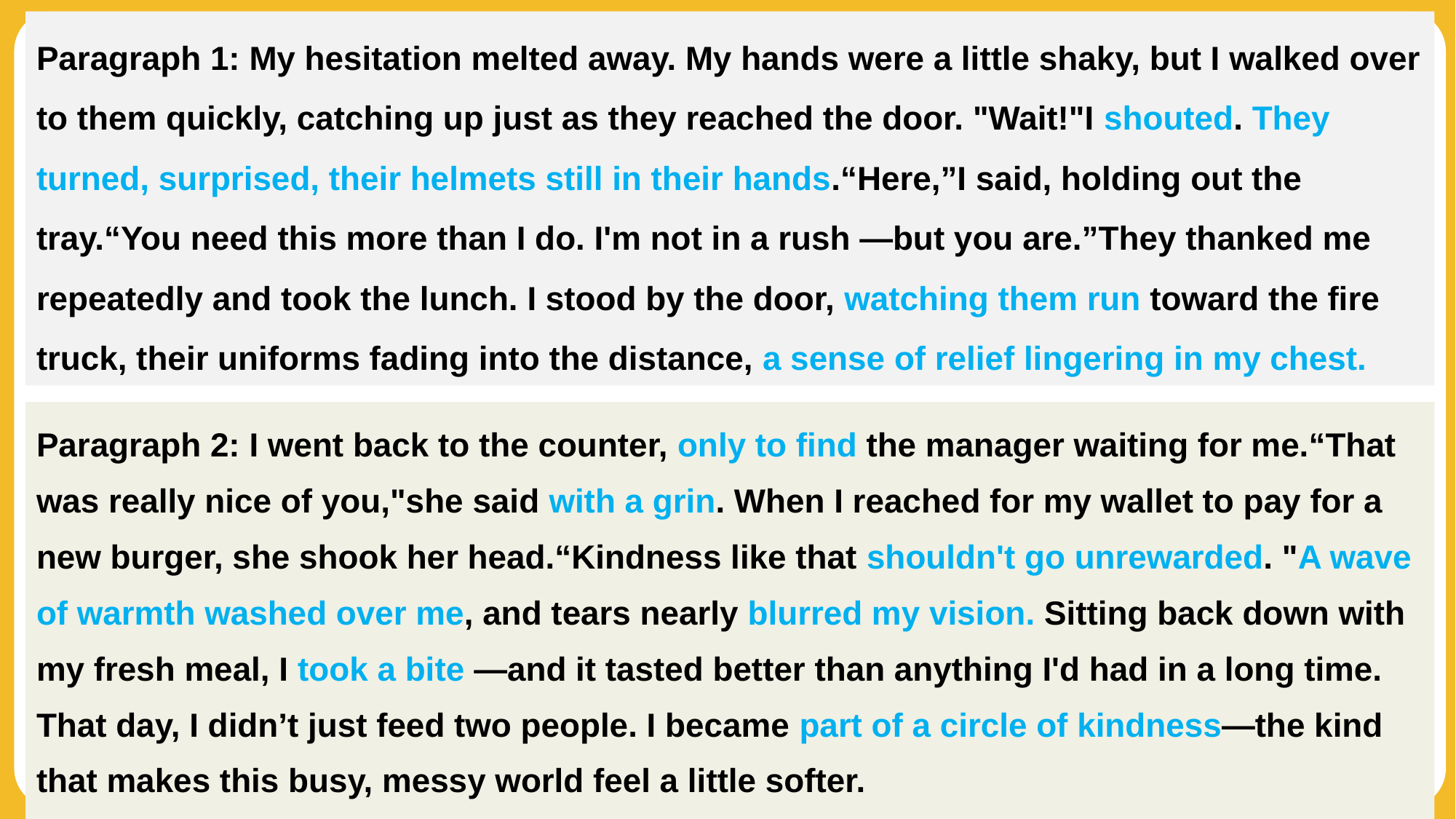

Paragraph 1: My hesitation melted away. My hands were a little shaky, but I walked over to them quickly, catching up just as they reached the door. "Wait!"I shouted. They turned, surprised, their helmets still in their hands.“Here,”I said, holding out the tray.“You need this more than I do. I'm not in a rush —but you are.”They thanked me repeatedly and took the lunch. I stood by the door, watching them run toward the fire truck, their uniforms fading into the distance, a sense of relief lingering in my chest.

第一段： 我的犹豫瞬间消失了。我的双手有些颤抖，但我快步走向他们，在他们刚到门口时追上了。“等一下！”我喊道。他们转过身，面露惊讶，手中还拿着头盔。“这个给你们，”我说着，递出托盘，“你们比我更需要。我不赶时间——但你们赶。”他们连连道谢，接过了午餐。我站在门边，望着他们跑向消防车的背影，他们的制服逐渐消失在远方，一种释然之感在我心中久久盘旋。

第二段： 我走回柜台，却发现经理正在等我。“你刚才的做法真的很暖心，”她笑着说道。当我伸手掏钱包想再买一个汉堡时，她摇了摇头：“这样的善意不该没有回报。”一股暖流席卷了我，泪水几乎模糊了视线。我端着新餐点回到座位，咬下一口——这比我很久以来吃过的任何东西都更美味。那天，我不仅仅喂饱了两个人。我更成为了一个善意循环的一部分——这种循环让这个繁忙、凌乱的世界变得温柔了一些。

Paragraph 2: I went back to the counter, only to find the manager waiting for me.“That was really nice of you,"she said with a grin. When I reached for my wallet to pay for a new burger, she shook her head.“Kindness like that shouldn't go unrewarded. "A wave of warmth washed over me, and tears nearly blurred my vision. Sitting back down with my fresh meal, I took a bite —and it tasted better than anything I'd had in a long time. That day, I didn’t just feed two people. I became part of a circle of kindness—the kind that makes this busy, messy world feel a little softer.